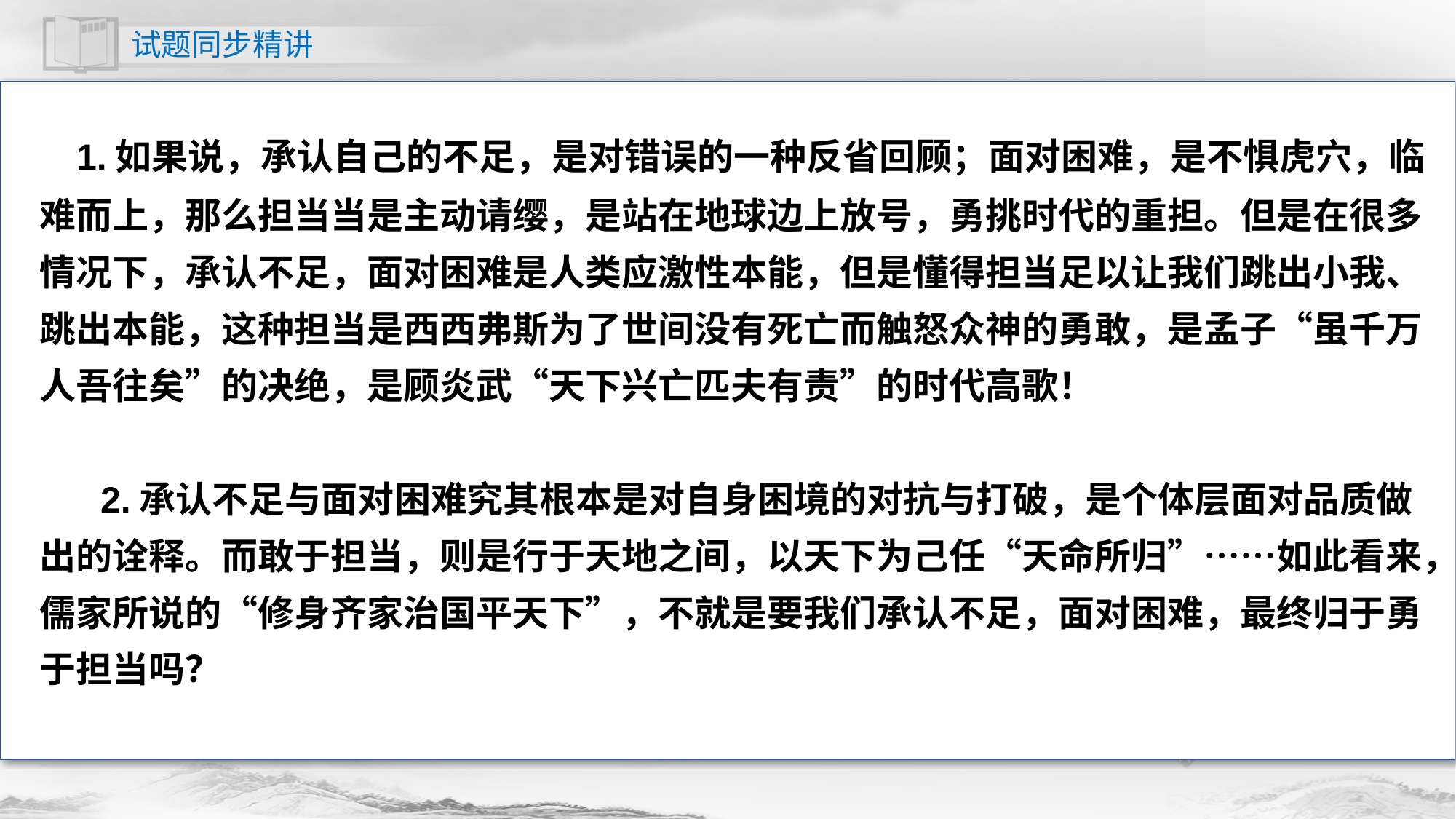

1.如果说，承认自己的不足，是对错误的一种反省回顾；面对困难，是不惧虎穴，临难而上，那么担当当是主动请缨，是站在地球边上放号，勇挑时代的重担。但是在很多情况下，承认不足，面对困难是人类应激性本能，但是懂得担当足以让我们跳出小我、跳出本能，这种担当是西西弗斯为了世间没有死亡而触怒众神的勇敢，是孟子“虽千万人吾往矣”的决绝，是顾炎武“天下兴亡匹夫有责”的时代高歌！

      2.承认不足与面对困难究其根本是对自身困境的对抗与打破，是个体层面对品质做出的诠释。而敢于担当，则是行于天地之间，以天下为己任“天命所归”……如此看来，儒家所说的“修身齐家治国平天下”，不就是要我们承认不足，面对困难，最终归于勇于担当吗？